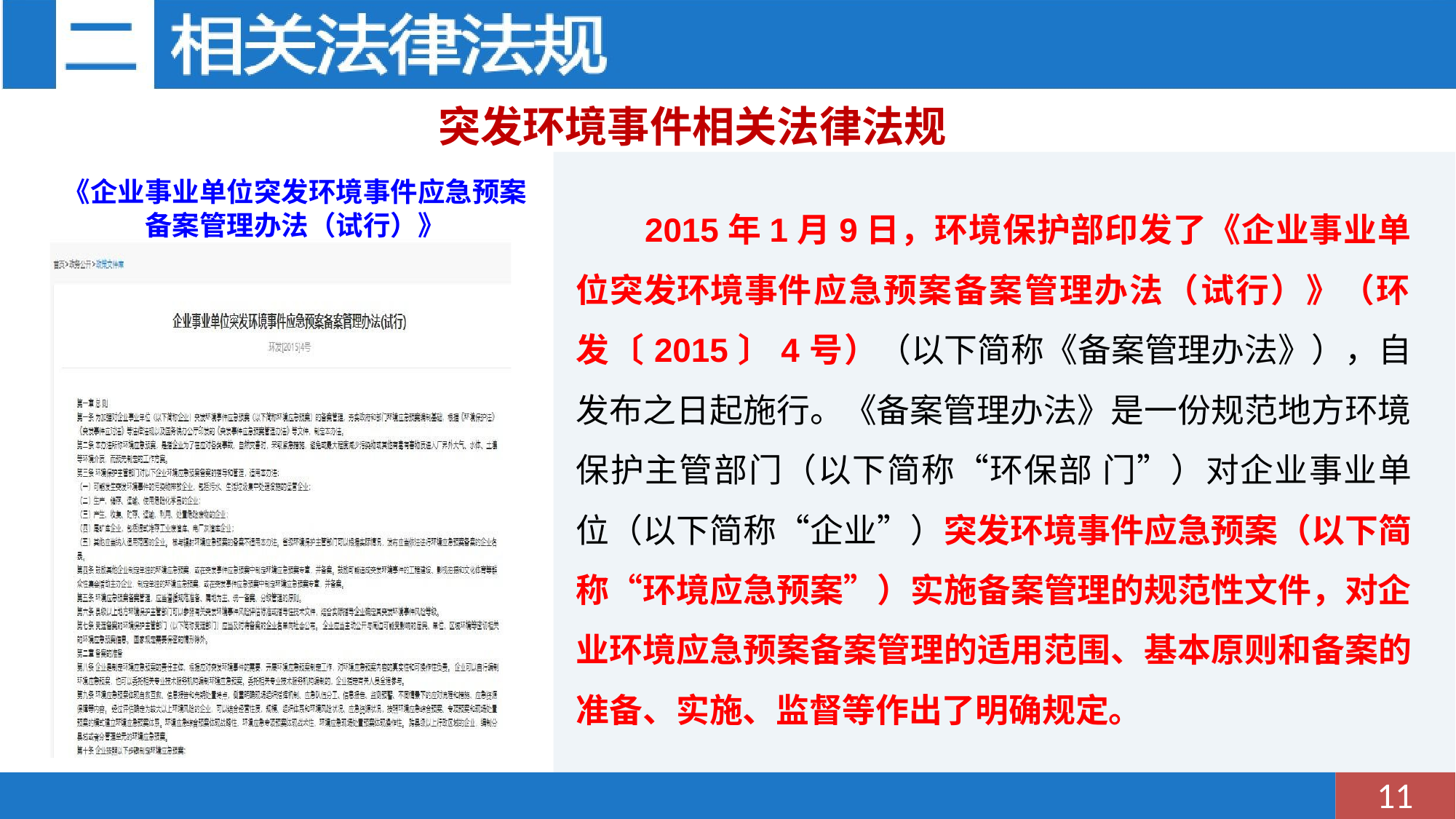

# 突发环境事件相关法律法规

《企业事业单位突发环境事件应急预案备案管理办法（试行）》
       2015年1月9日，环境保护部印发了《企业事业单位突发环境事件应急预案备案管理办法（试行）》（环发〔2015〕4号）（以下简称《备案管理办法》），自发布之日起施行。《备案管理办法》是一份规范地方环境保护主管部门（以下简称“环保部 门”）对企业事业单位（以下简称“企业”）突发环境事件应急预案（以下简称“环境应急预案”）实施备案管理的规范性文件，对企业环境应急预案备案管理的适用范围、基本原则和备案的准备、实施、监督等作出了明确规定。

12
11